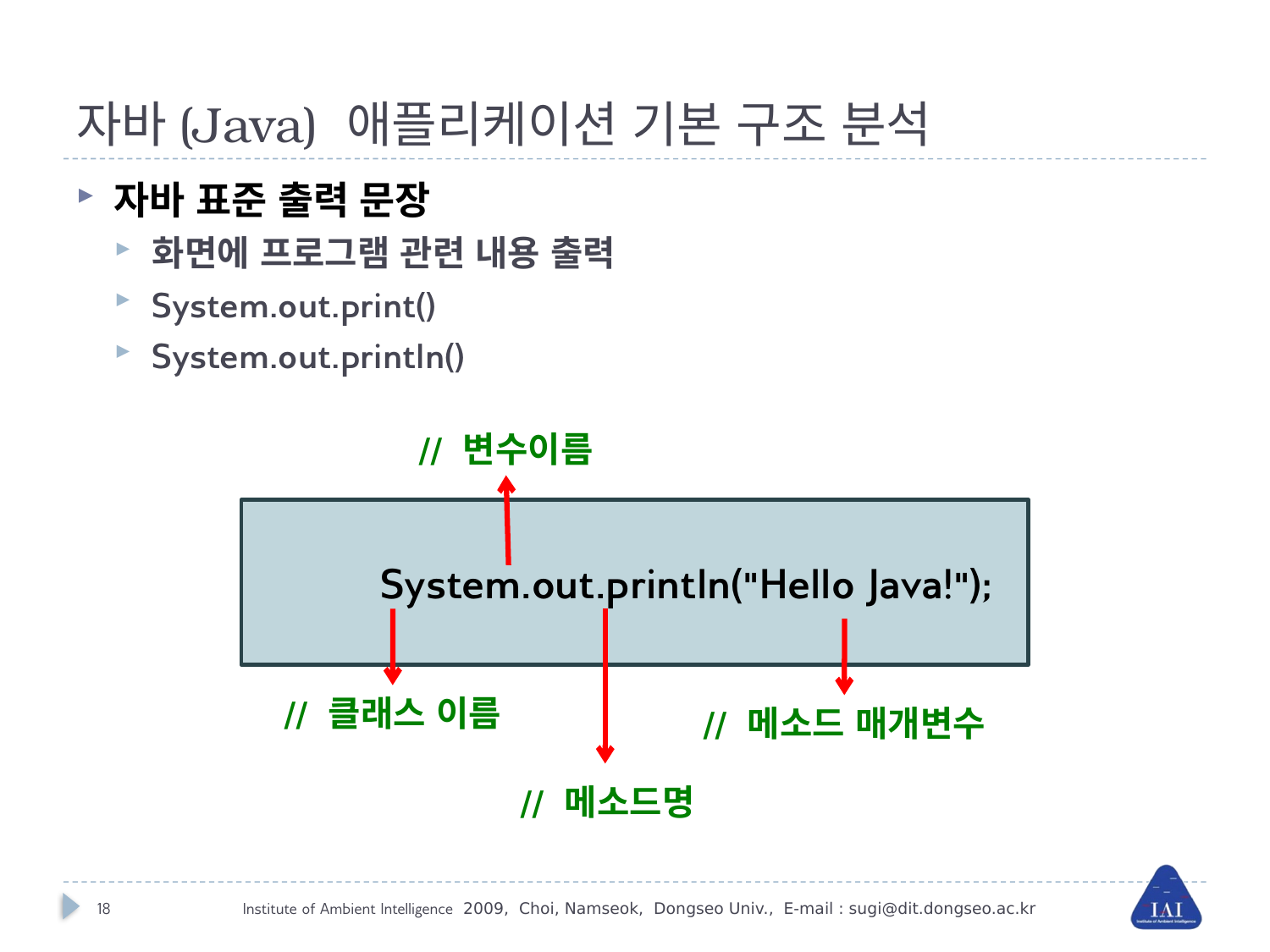

# 자바(Java) 애플리케이션 기본 구조 분석
자바 표준 출력 문장
화면에 프로그램 관련 내용 출력
System.out.print()
System.out.println()
// 변수이름

	System.out.println("Hello Java!");

// 클래스 이름
// 메소드 매개변수
// 메소드명